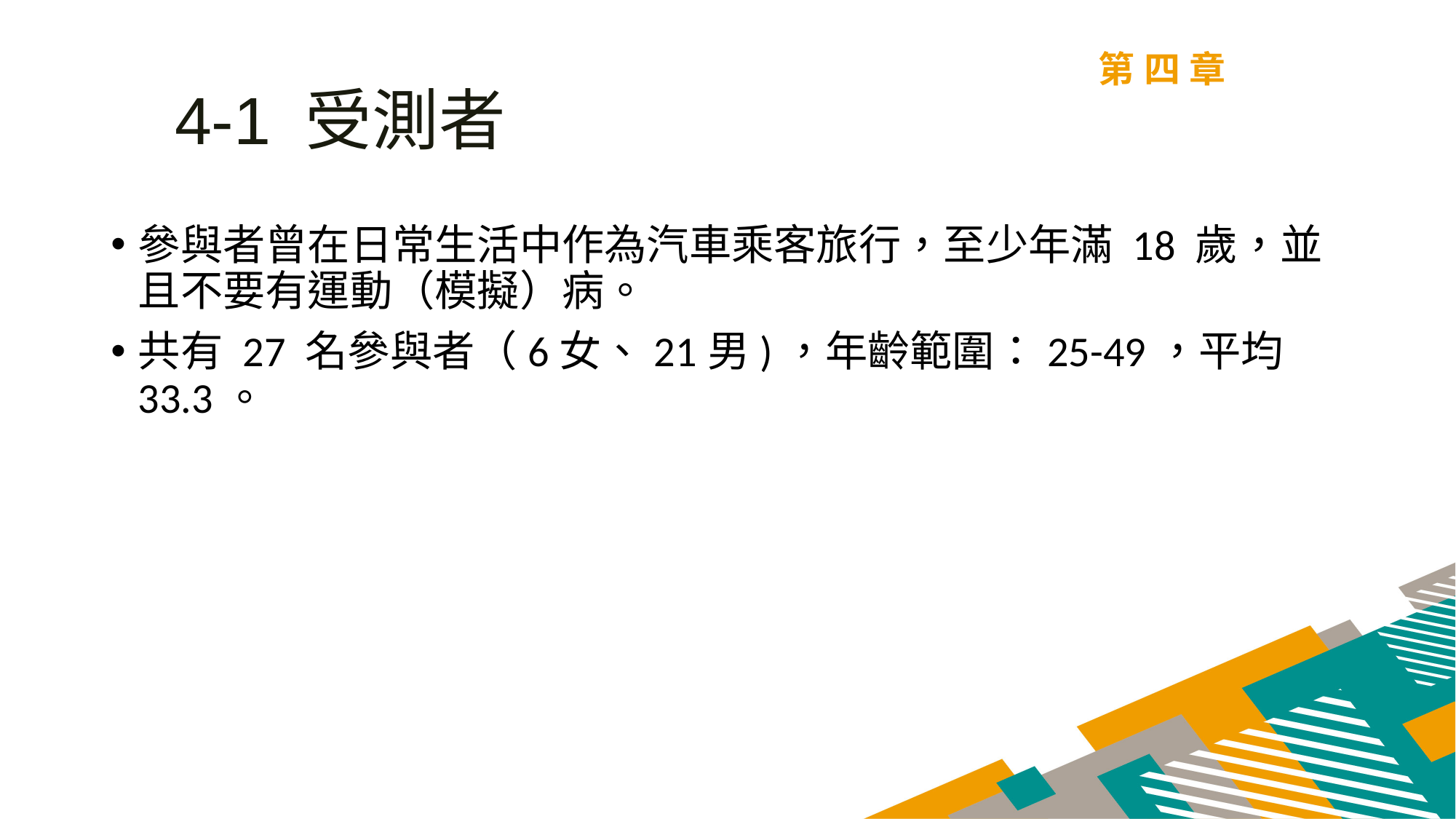

第四章
4-1 受測者
參與者曾在日常生活中作為汽車乘客旅行，至少年滿 18 歲，並且不要有運動（模擬）病。
共有 27 名參與者（6女、21男)，年齡範圍：25-49，平均33.3。